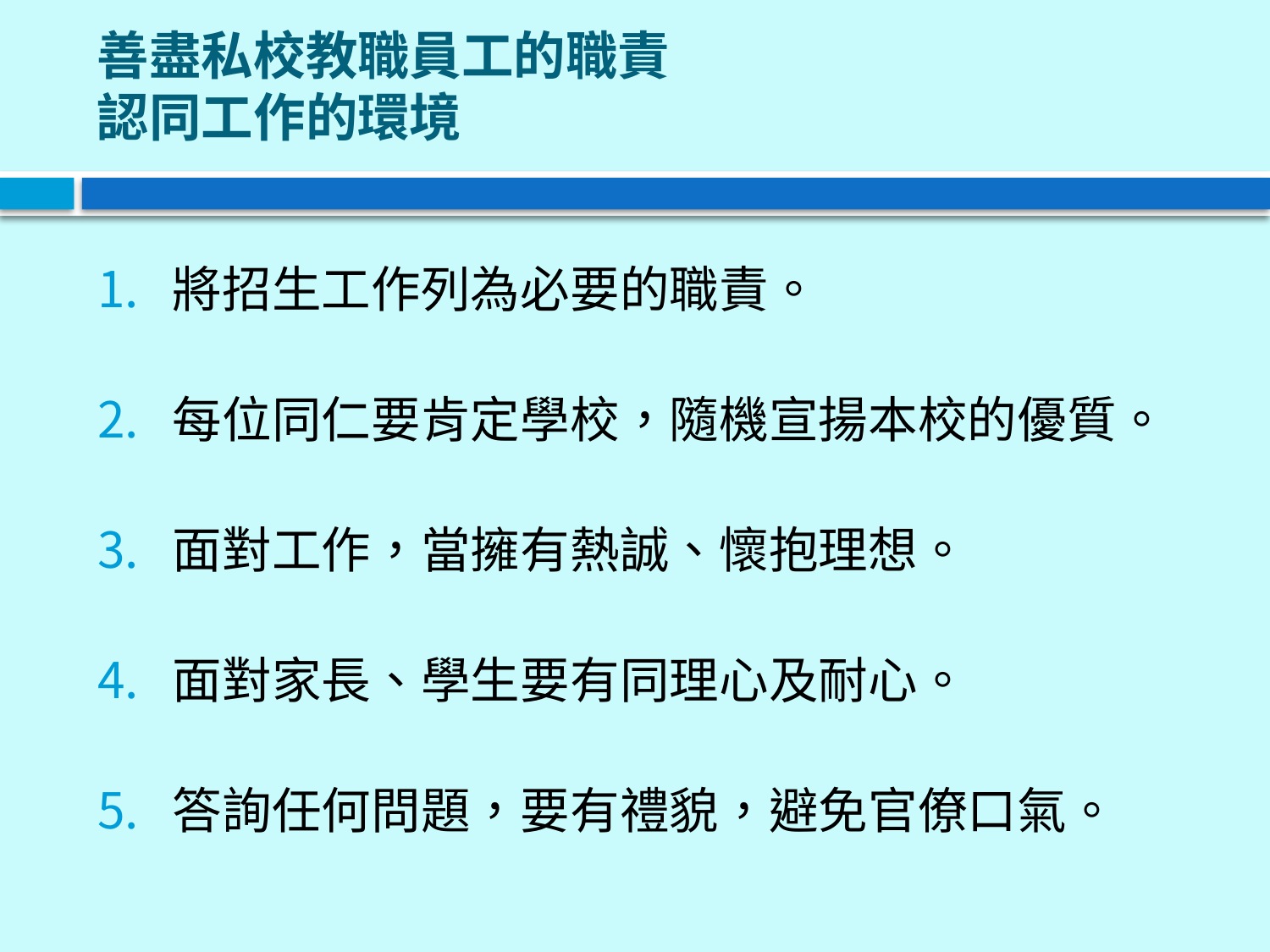

# 善盡私校教職員工的職責 認同工作的環境
將招生工作列為必要的職責。
每位同仁要肯定學校，隨機宣揚本校的優質。
面對工作，當擁有熱誠、懷抱理想。
面對家長、學生要有同理心及耐心。
答詢任何問題，要有禮貌，避免官僚口氣。